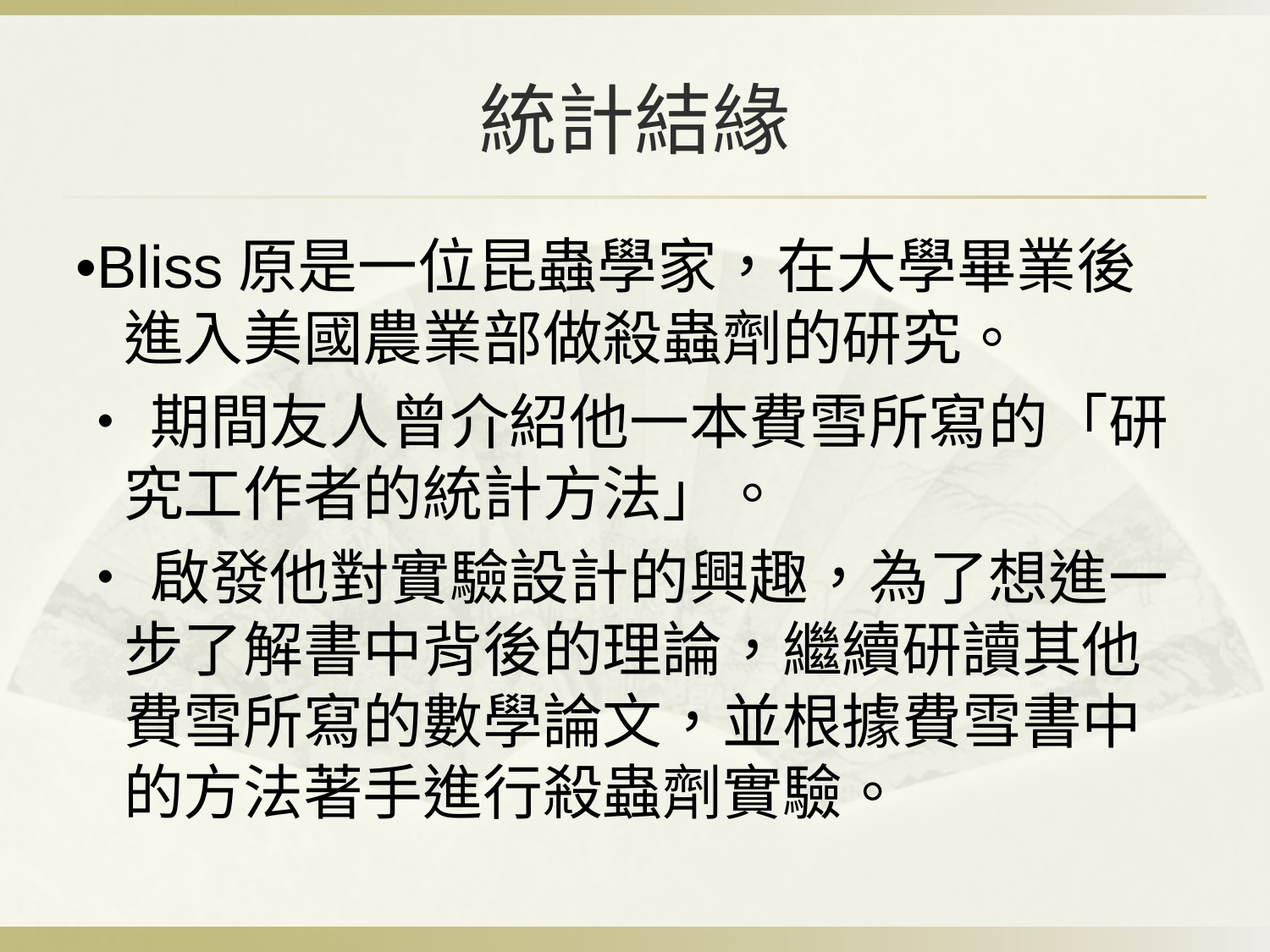

# 統計結緣
•Bliss原是一位昆蟲學家，在大學畢業後進入美國農業部做殺蟲劑的研究。
•期間友人曾介紹他一本費雪所寫的「研究工作者的統計方法」。
•啟發他對實驗設計的興趣，為了想進一步了解書中背後的理論，繼續研讀其他費雪所寫的數學論文，並根據費雪書中的方法著手進行殺蟲劑實驗。